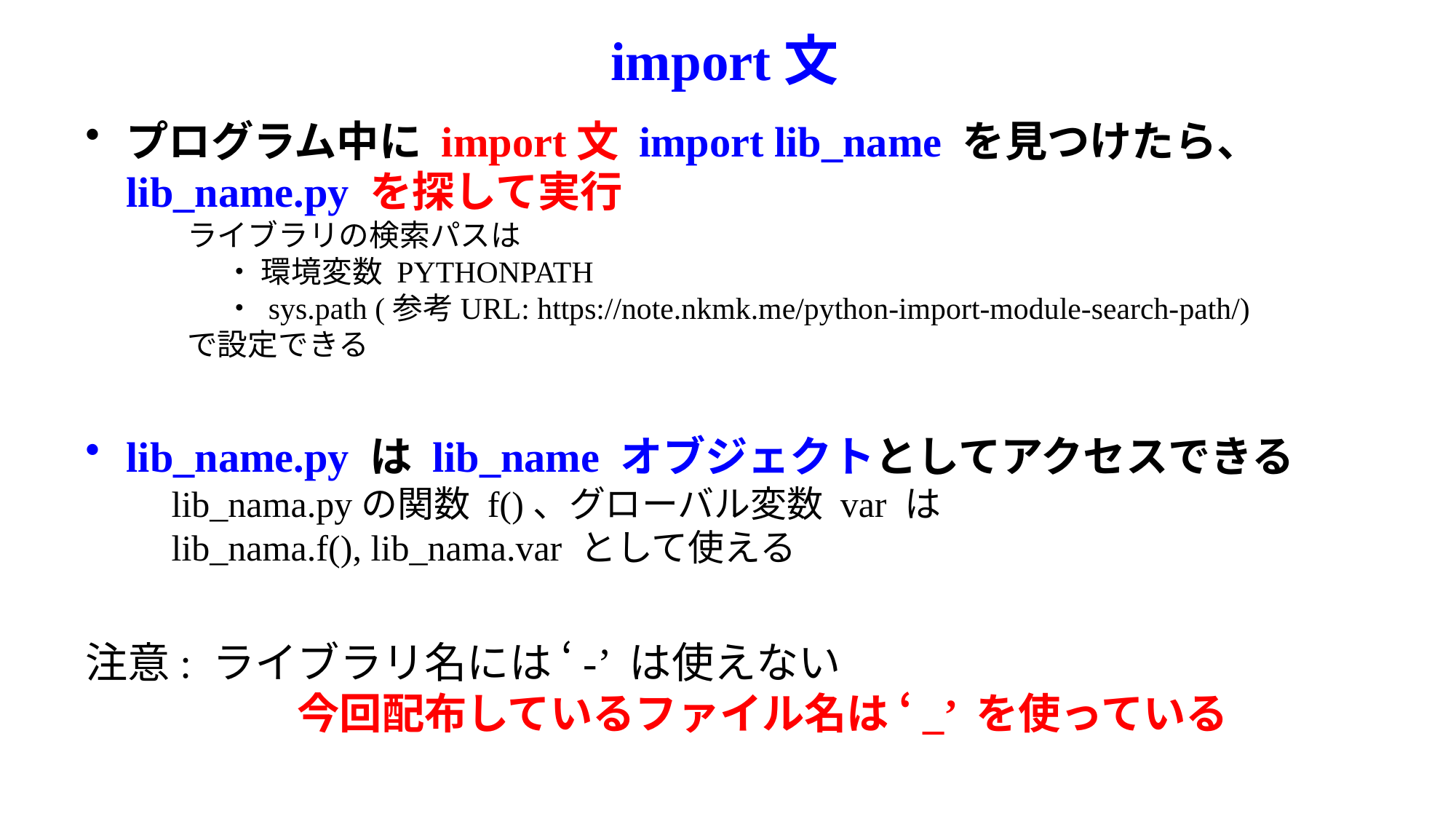

# import文
プログラム中に import文 import lib_name を見つけたら、 lib_name.py を探して実行
　　ライブラリの検索パスは
　　　 ・ 環境変数 PYTHONPATH
　　　 ・ sys.path (参考URL: https://note.nkmk.me/python-import-module-search-path/)
　　で設定できる

lib_name.py は lib_name オブジェクトとしてアクセスできる
　lib_nama.pyの関数 f()、グローバル変数 var は
　lib_nama.f(), lib_nama.var として使える

注意: ライブラリ名には ‘-’ は使えない
　　　　　今回配布しているファイル名は ‘_’ を使っている